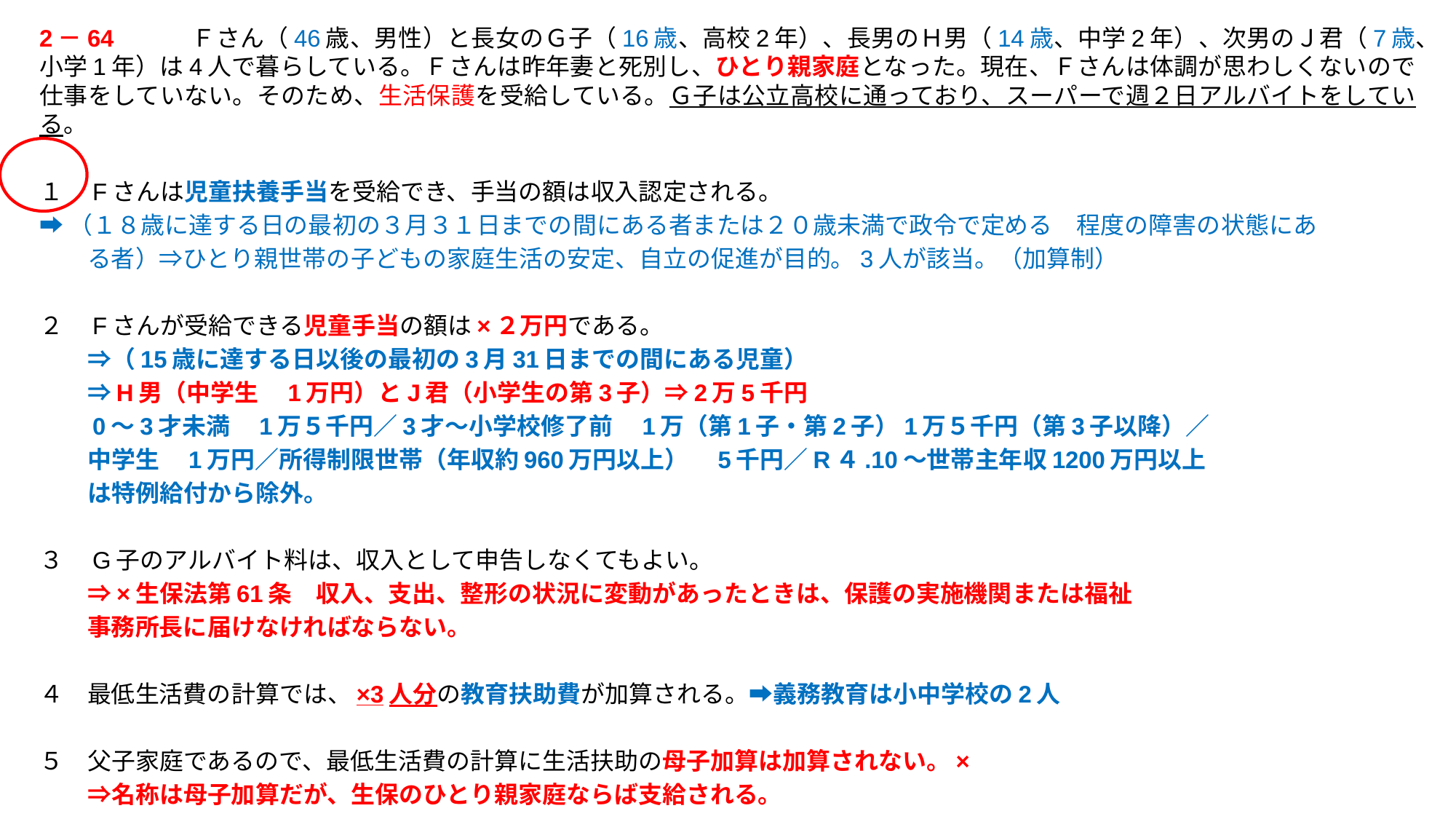

2－64　　　Ｆさん（46歳、男性）と長女のＧ子（16歳、高校2年）、長男のＨ男（14歳、中学2年）、次男のＪ君（7歳、小学1年）は4人で暮らしている。Ｆさんは昨年妻と死別し、ひとり親家庭となった。現在、Ｆさんは体調が思わしくないので仕事をしていない。そのため、生活保護を受給している。Ｇ子は公立高校に通っており、スーパーで週２日アルバイトをしている。

１　Fさんは児童扶養手当を受給でき、手当の額は収入認定される。
➡（１８歳に達する日の最初の３月３１日までの間にある者または２０歳未満で政令で定める　程度の障害の状態にあ
　　る者）⇒ひとり親世帯の子どもの家庭生活の安定、自立の促進が目的。3人が該当。（加算制）

２　Fさんが受給できる児童手当の額は×２万円である。
　　⇒（15歳に達する日以後の最初の3月31日までの間にある児童）
　　⇒H男（中学生　1万円）とJ君（小学生の第3子）⇒2万5千円
　　0～3才未満　1万５千円／3才～小学校修了前　1万（第1子・第2子）1万５千円（第3子以降）／
　　中学生　1万円／所得制限世帯（年収約960万円以上）　5千円／R４.10～世帯主年収1200万円以上
　　は特例給付から除外。

３　G子のアルバイト料は、収入として申告しなくてもよい。
　　⇒×生保法第61条　収入、支出、整形の状況に変動があったときは、保護の実施機関または福祉
　　事務所長に届けなければならない。

４　最低生活費の計算では、×3人分の教育扶助費が加算される。➡義務教育は小中学校の2人

５　父子家庭であるので、最低生活費の計算に生活扶助の母子加算は加算されない。×
　　⇒名称は母子加算だが、生保のひとり親家庭ならば支給される。